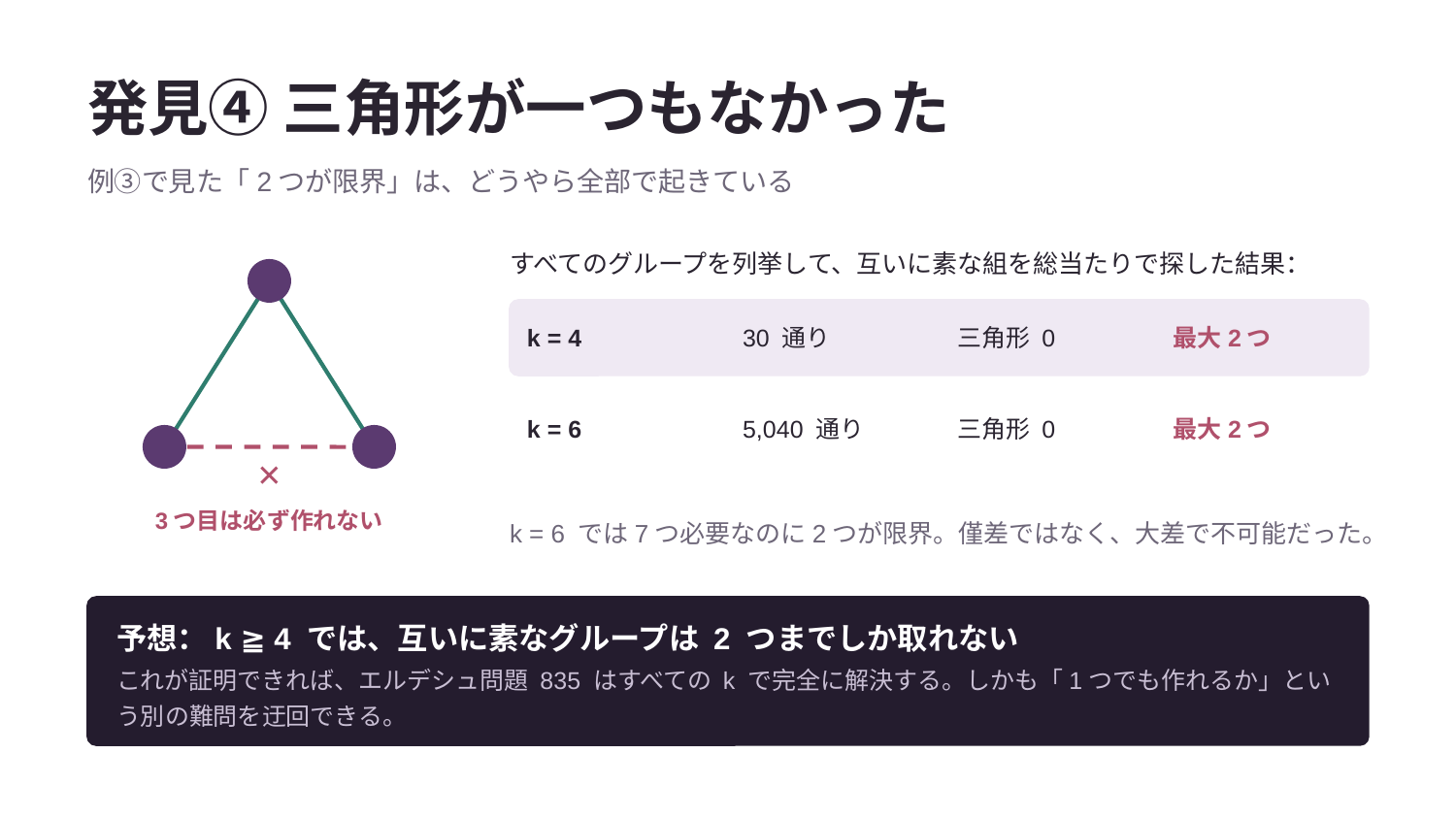

発見④ 三角形が一つもなかった
例③で見た「2つが限界」は、どうやら全部で起きている
すべてのグループを列挙して、互いに素な組を総当たりで探した結果：

k = 4
30 通り
三角形 0
最大2つ

k = 6
5,040 通り
三角形 0
最大2つ

✕
k = 6 では7つ必要なのに2つが限界。僅差ではなく、大差で不可能だった。
3つ目は必ず作れない

予想：k ≧ 4 では、互いに素なグループは 2 つまでしか取れない
これが証明できれば、エルデシュ問題 835 はすべての k で完全に解決する。しかも「1つでも作れるか」という別の難問を迂回できる。